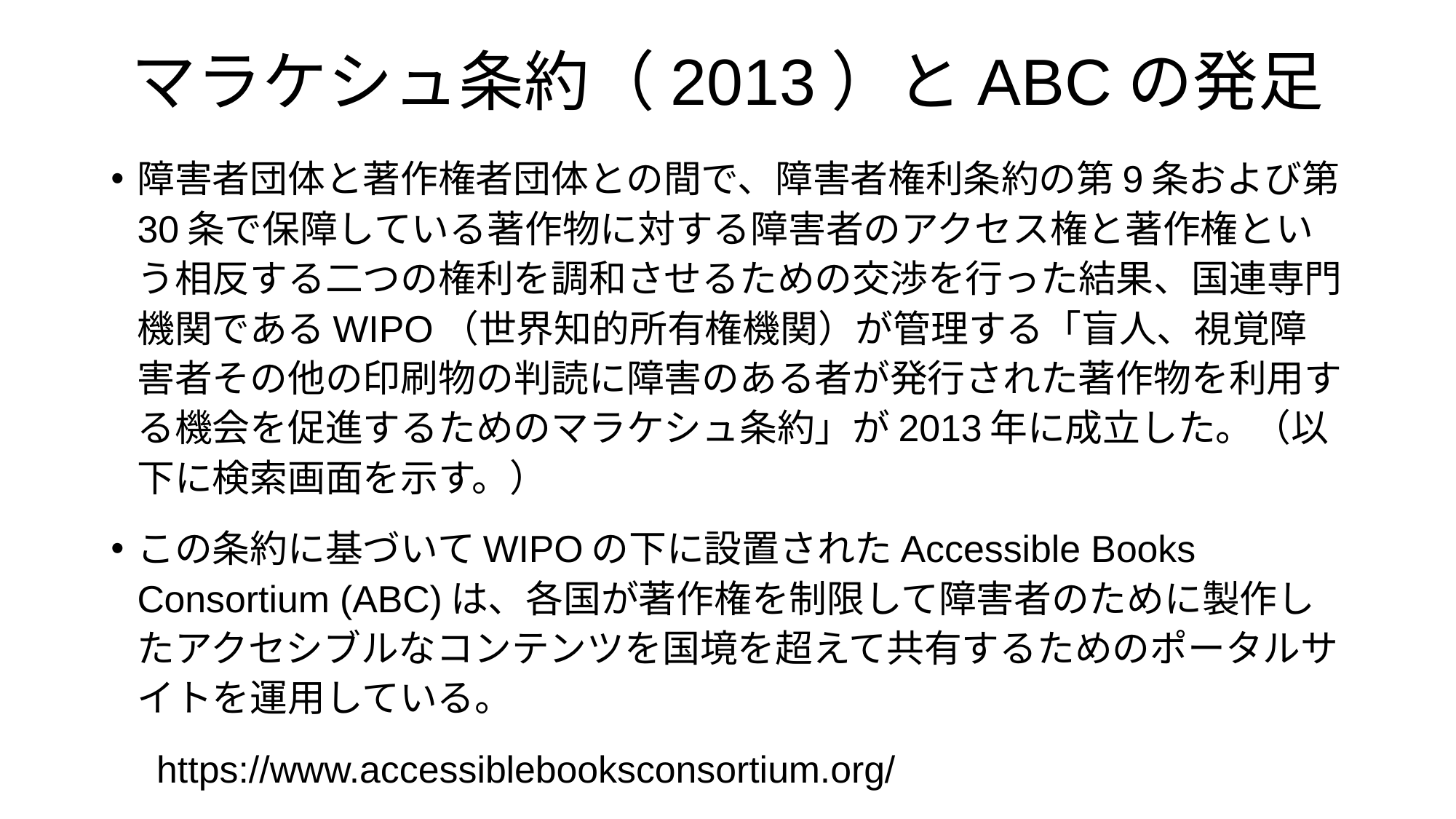

# マラケシュ条約（2013）とABCの発足
障害者団体と著作権者団体との間で、障害者権利条約の第9条および第30条で保障している著作物に対する障害者のアクセス権と著作権という相反する二つの権利を調和させるための交渉を行った結果、国連専門機関であるWIPO（世界知的所有権機関）が管理する「盲人、視覚障害者その他の印刷物の判読に障害のある者が発行された著作物を利用する機会を促進するためのマラケシュ条約」が2013年に成立した。（以下に検索画面を示す。）
この条約に基づいてWIPOの下に設置されたAccessible Books Consortium (ABC)は、各国が著作権を制限して障害者のために製作したアクセシブルなコンテンツを国境を超えて共有するためのポータルサイトを運用している。
　https://www.accessiblebooksconsortium.org/